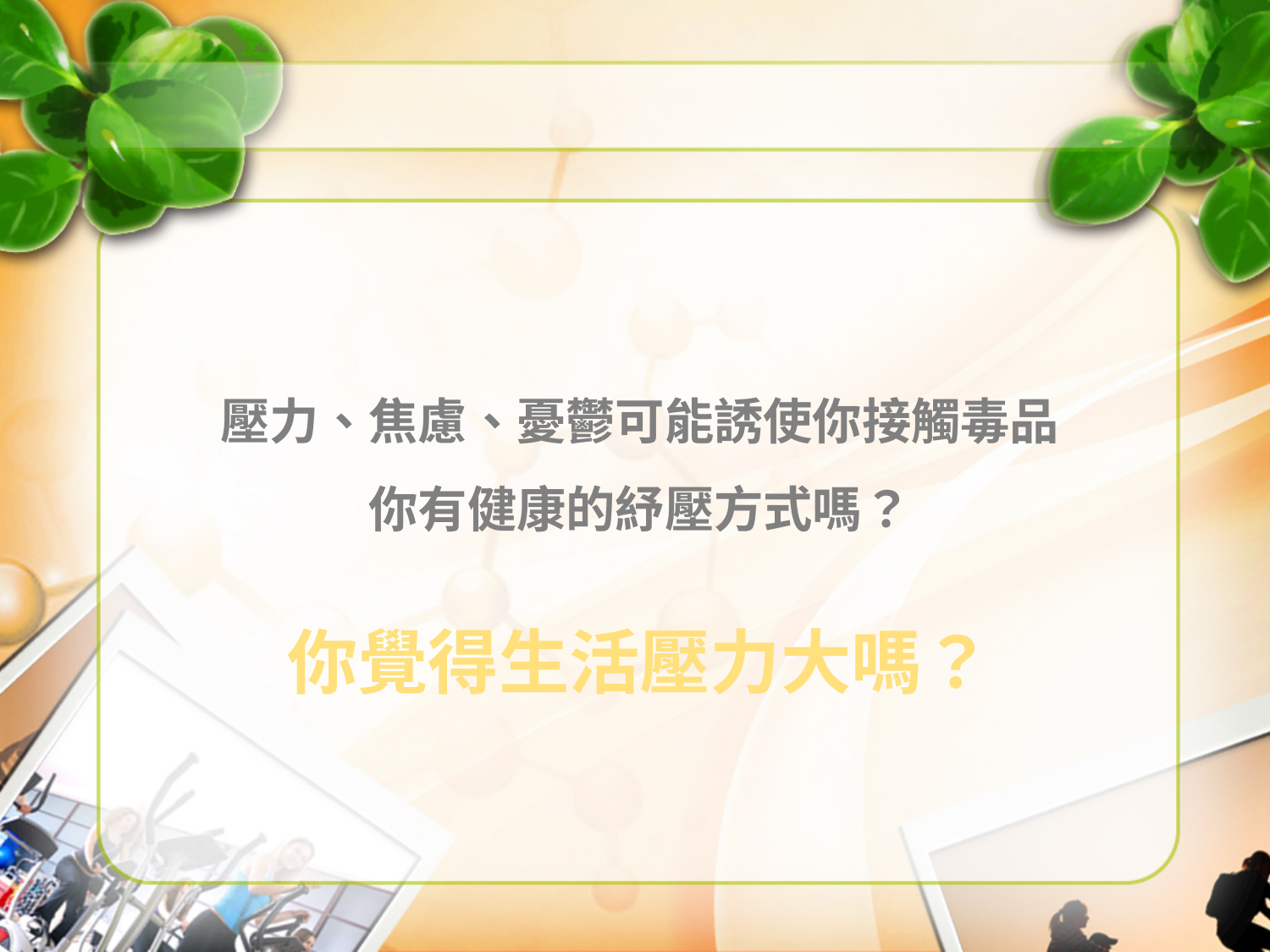

壓力、焦慮、憂鬱可能誘使你接觸毒品
你有健康的紓壓方式嗎？
# 你覺得生活壓力大嗎？